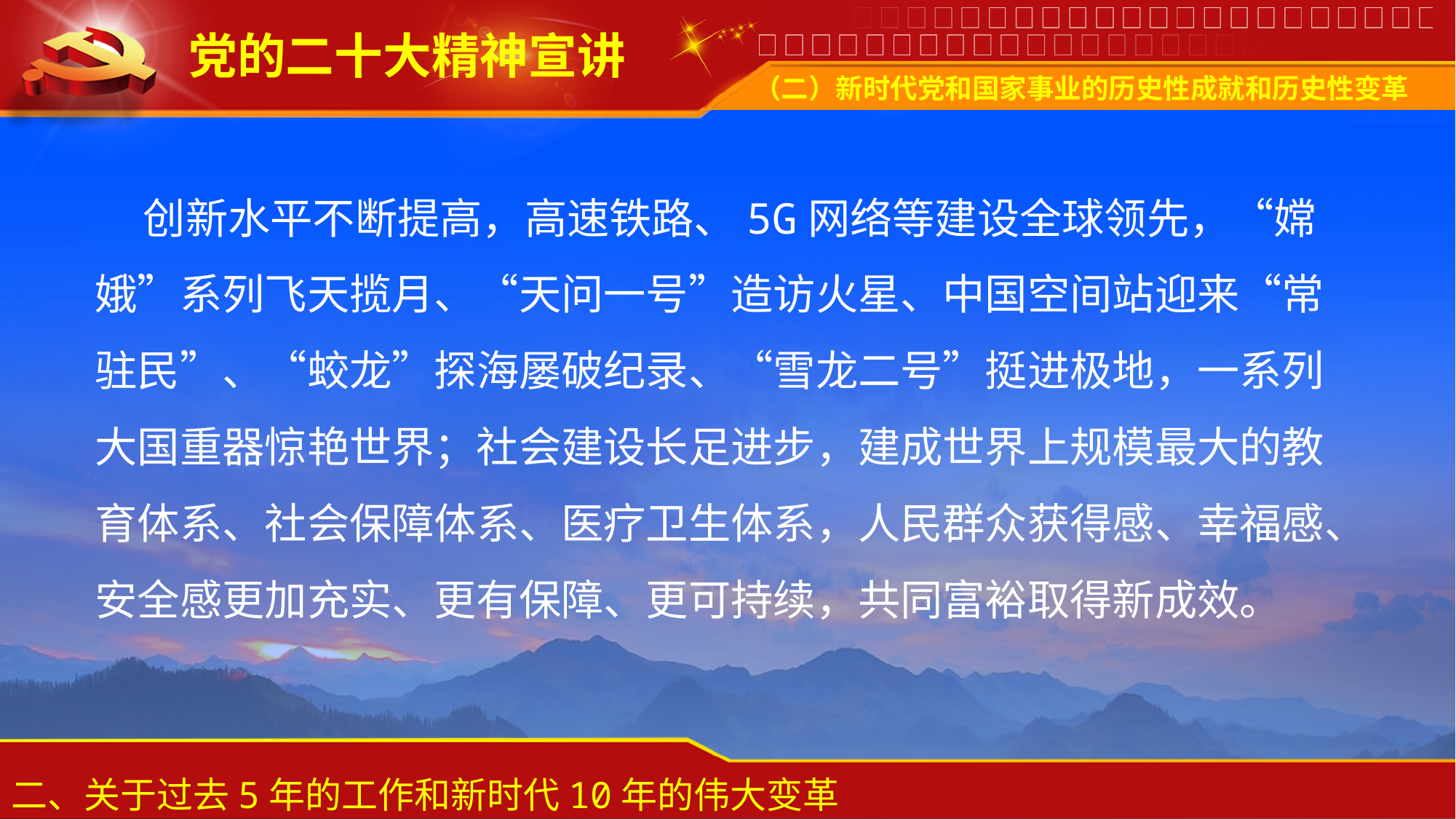

党的二十大精神宣讲
（二）新时代党和国家事业的历史性成就和历史性变革
    创新水平不断提高，高速铁路、5G网络等建设全球领先，“嫦娥”系列飞天揽月、“天问一号”造访火星、中国空间站迎来“常驻民”、“蛟龙”探海屡破纪录、“雪龙二号”挺进极地，一系列大国重器惊艳世界；社会建设长足进步，建成世界上规模最大的教育体系、社会保障体系、医疗卫生体系，人民群众获得感、幸福感、安全感更加充实、更有保障、更可持续，共同富裕取得新成效。
二、关于过去5年的工作和新时代10年的伟大变革